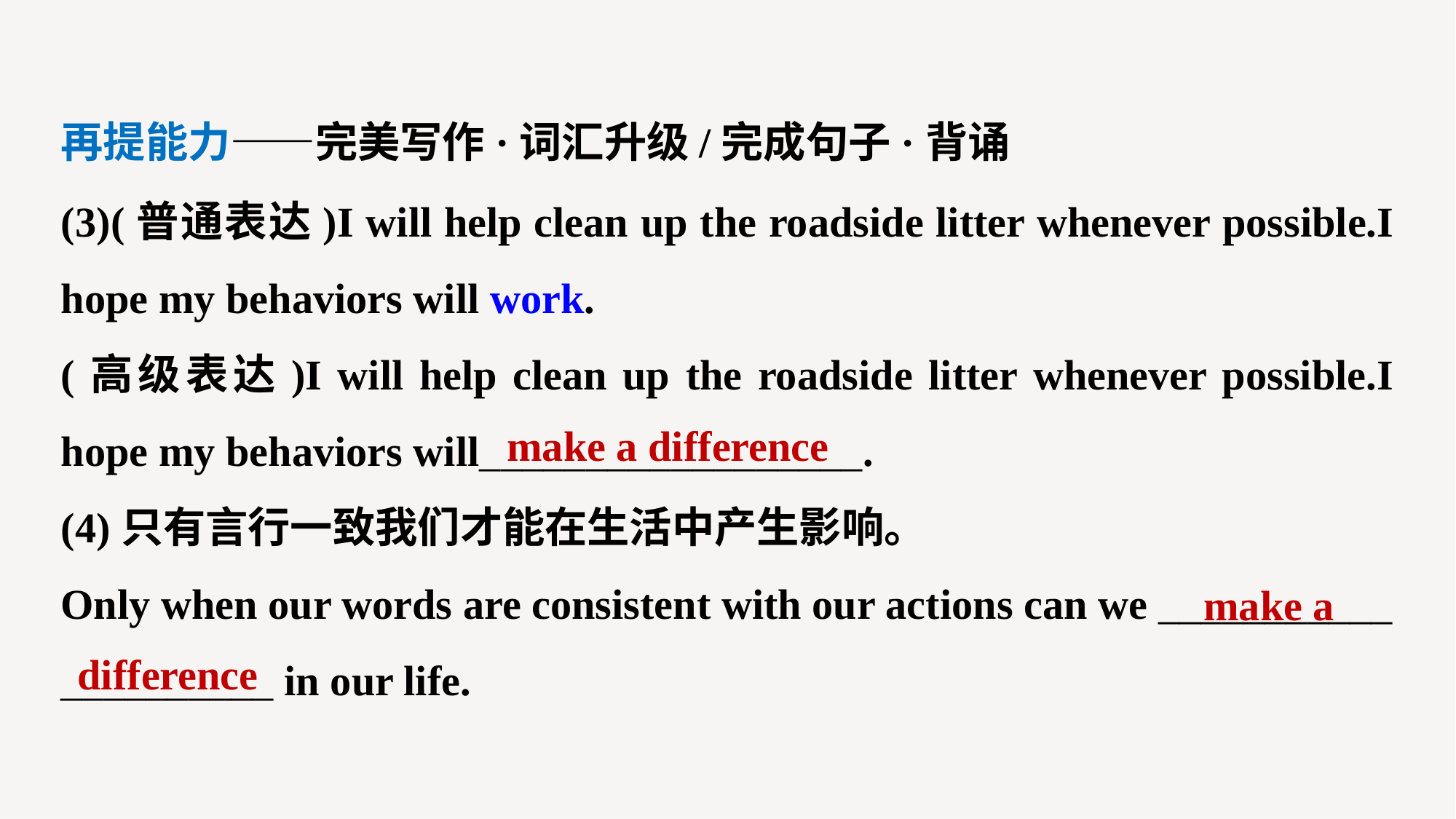

再提能力——完美写作·词汇升级/完成句子·背诵
(3)(普通表达)I will help clean up the roadside litter whenever possible.I hope my behaviors will work.
(高级表达)I will help clean up the roadside litter whenever possible.I hope my behaviors will__________________.
(4)只有言行一致我们才能在生活中产生影响。
Only when our words are consistent with our actions can we ___________
__________ in our life.
make a difference
make a
difference